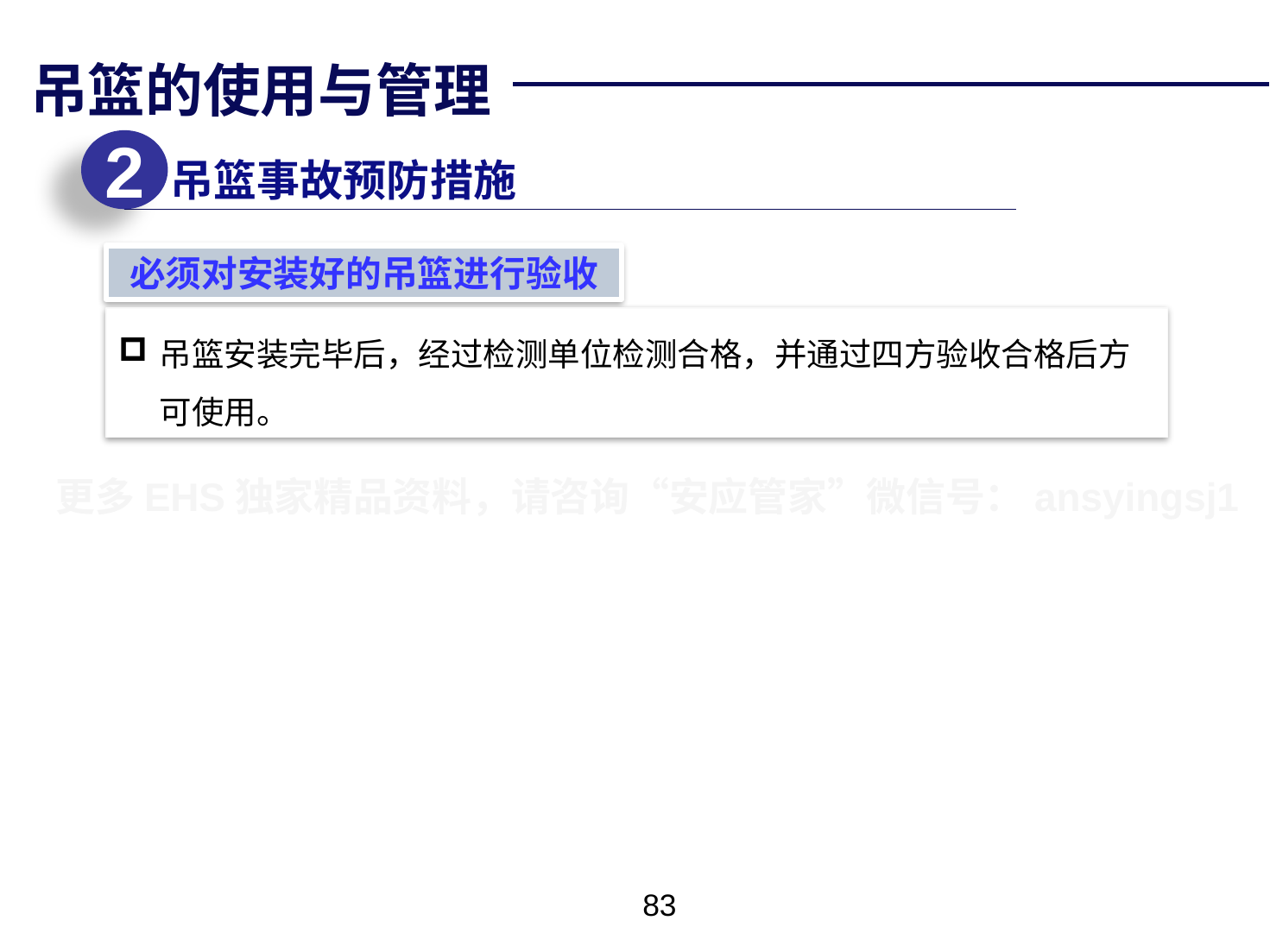

吊篮的使用与管理
2

吊篮事故预防措施
必须对安装好的吊篮进行验收
吊篮安装完毕后，经过检测单位检测合格，并通过四方验收合格后方可使用。
83